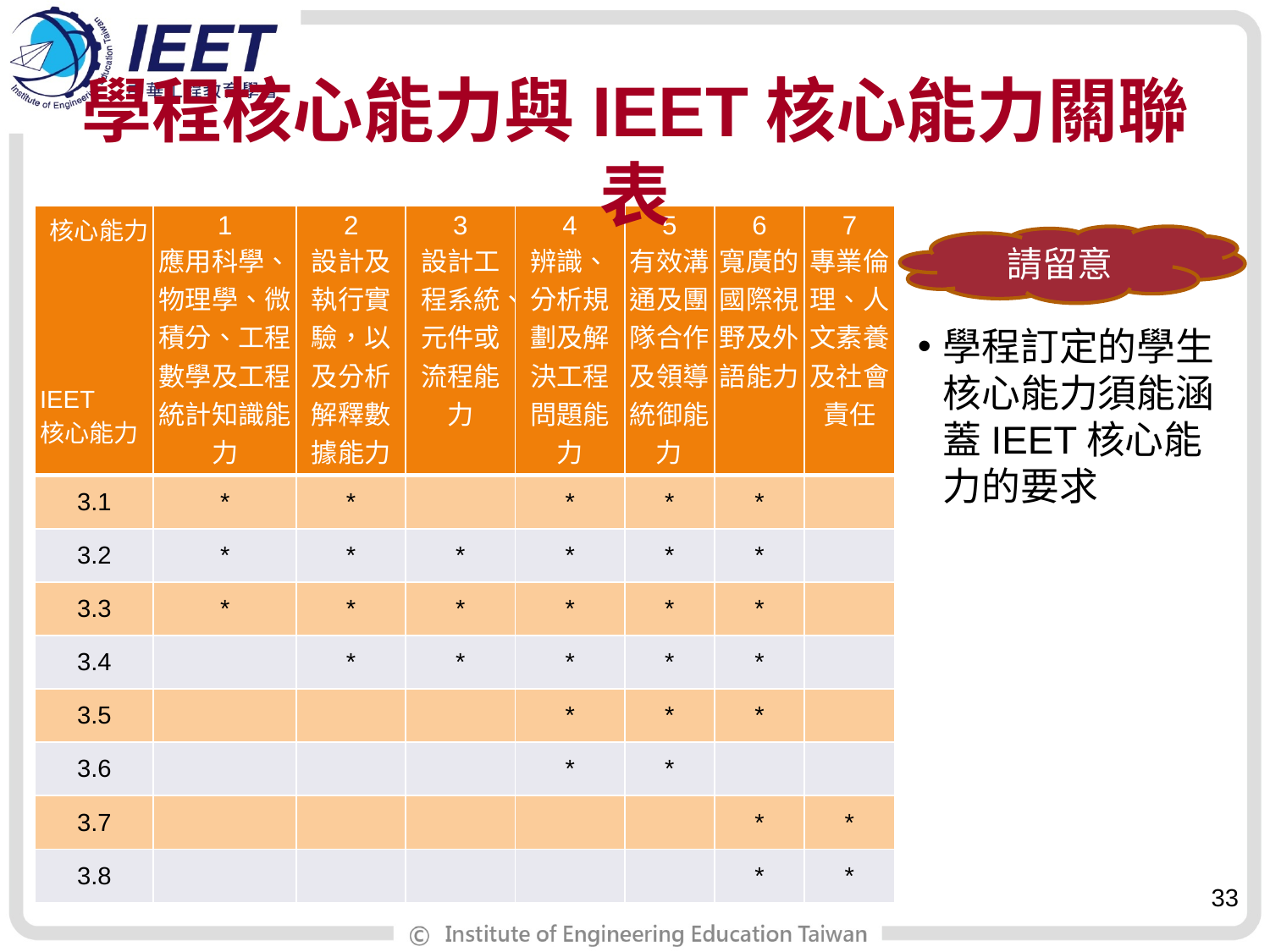

# 學程核心能力與IEET核心能力關聯表
| 核心能力 IEET 核心能力 | 1 應用科學、物理學、微積分、工程數學及工程統計知識能力 | 2 設計及執行實驗，以及分析解釋數據能力 | 3 設計工程系統、元件或流程能力 | 4 辨識、分析規劃及解決工程問題能力 | 5 有效溝通及團隊合作及領導統御能力 | 6 寬廣的國際視野及外語能力 | 7 專業倫理、人文素養及社會責任 |
| --- | --- | --- | --- | --- | --- | --- | --- |
| 3.1 | \* | \* |  | \* | \* | \* |  |
| 3.2 | \* | \* | \* | \* | \* | \* |  |
| 3.3 | \* | \* | \* | \* | \* | \* |  |
| 3.4 |  | \* | \* | \* | \* | \* |  |
| 3.5 |  |  |  | \* | \* | \* |  |
| 3.6 |  |  |  | \* | \* |  |  |
| 3.7 |  |  |  |  |  | \* | \* |
| 3.8 |  |  |  |  |  | \* | \* |
請留意
學程訂定的學生核心能力須能涵蓋IEET核心能力的要求
33